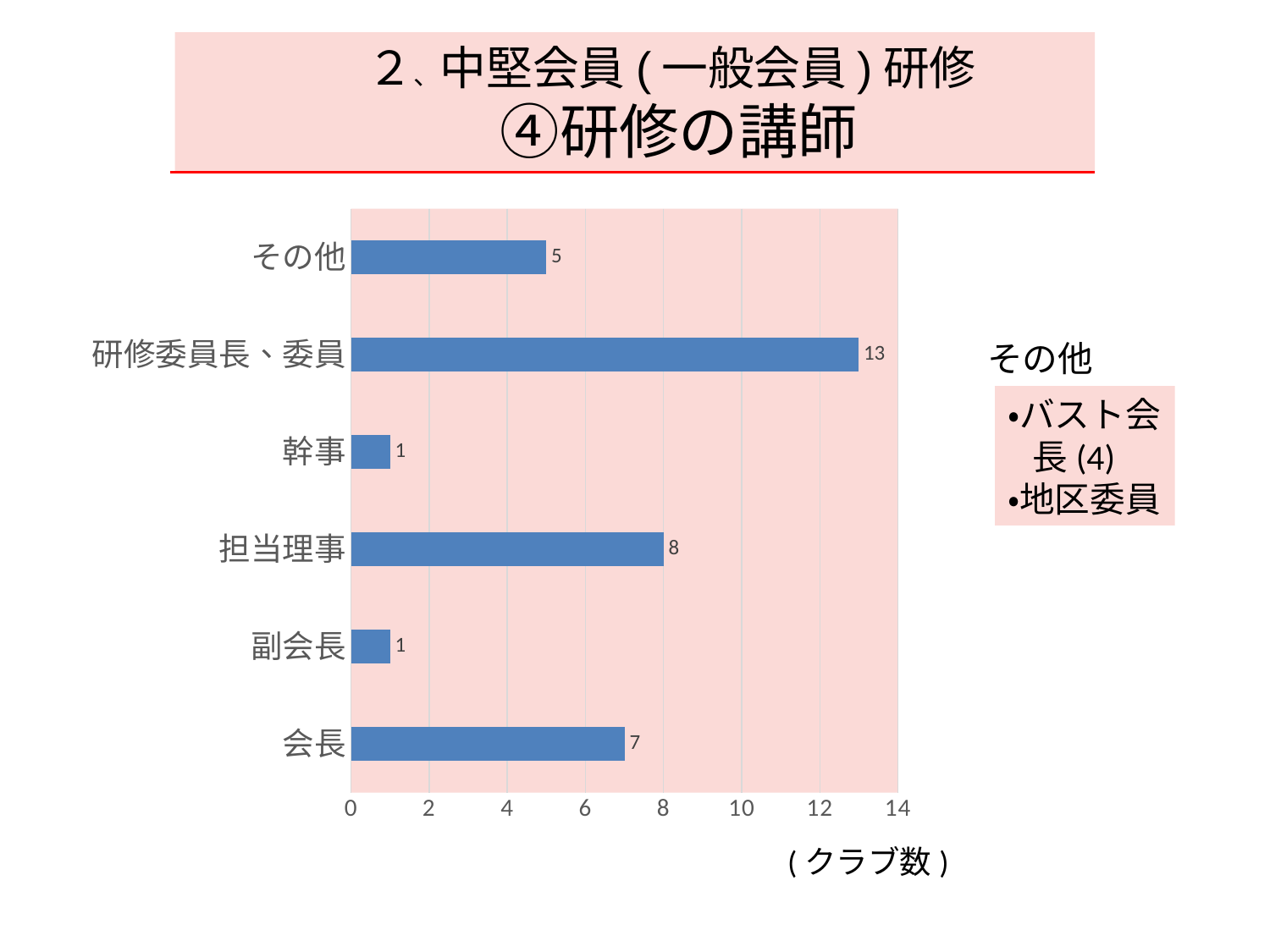

２、中堅会員(一般会員)研修
④研修の講師

### Chart

| Category | 研修の講師 |
|---|---|
| 会長 | 7.0 |
| 副会長 | 1.0 |
| 担当理事 | 8.0 |
| 幹事 | 1.0 |
| 研修委員長、委員 | 13.0 |
| その他 | 5.0 |
その他
・バスト会長(4)
・地区委員
(クラブ数)